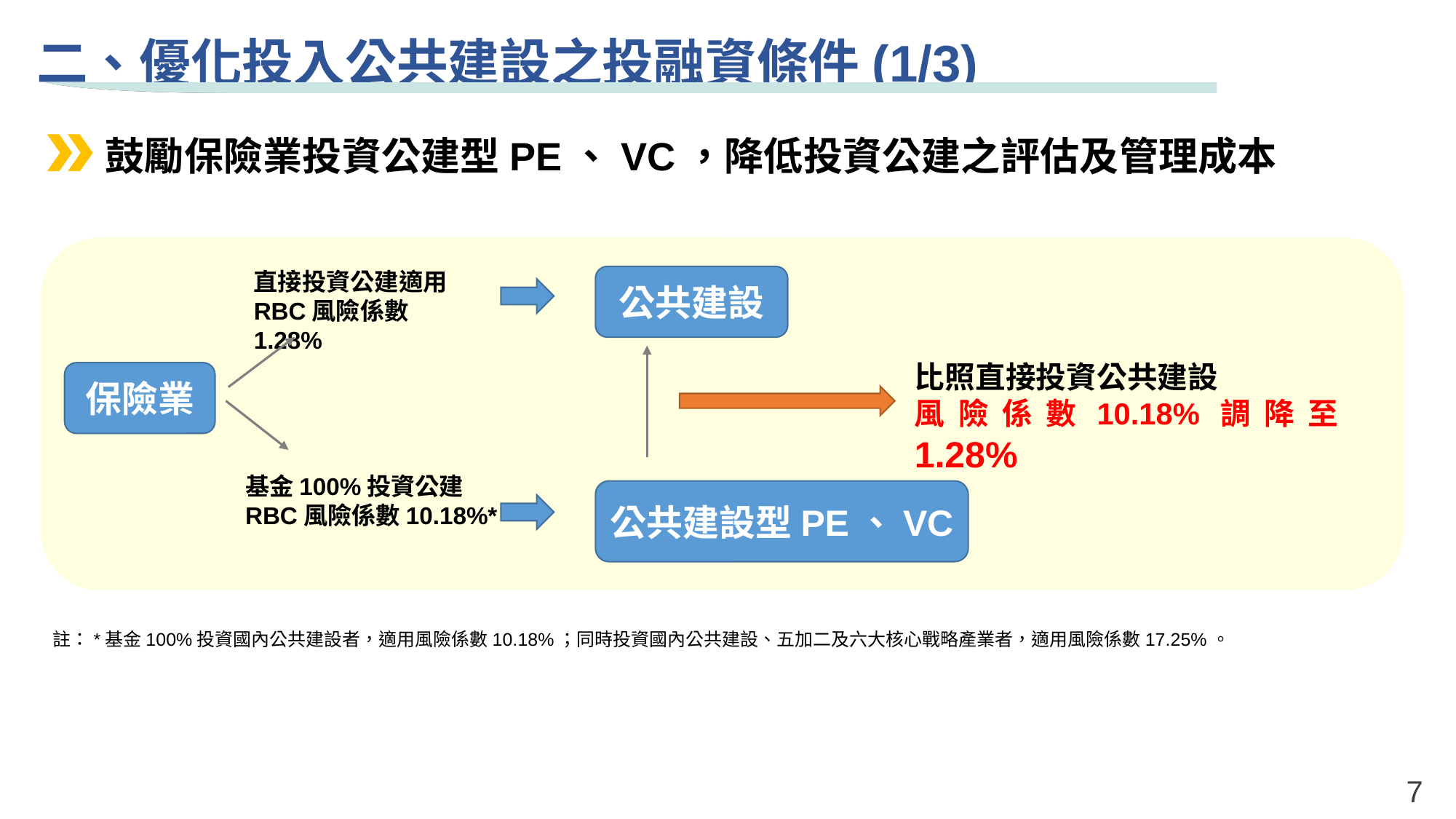

二、優化投入公共建設之投融資條件(1/3)

鼓勵保險業投資公建型PE、VC，降低投資公建之評估及管理成本

直接投資公建適用
RBC風險係數1.28%
公共建設

比照直接投資公共建設
風險係數10.18%調降至1.28%

保險業

基金100%投資公建
RBC風險係數10.18%*
公共建設型PE、VC

註：*基金100%投資國內公共建設者，適用風險係數10.18%；同時投資國內公共建設、五加二及六大核心戰略產業者，適用風險係數17.25%。
7